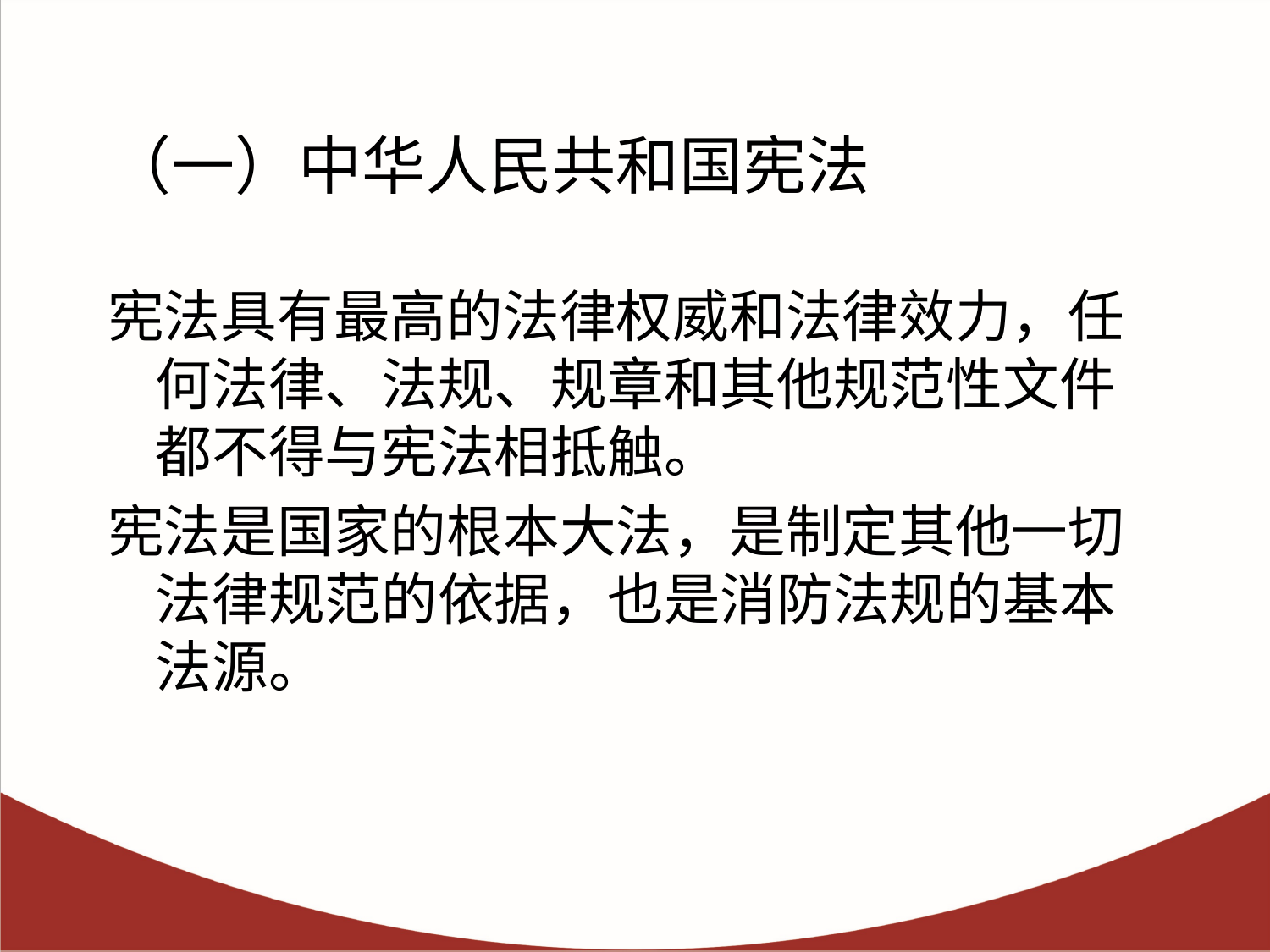

# （一）中华人民共和国宪法
宪法具有最高的法律权威和法律效力，任何法律、法规、规章和其他规范性文件都不得与宪法相抵触。
宪法是国家的根本大法，是制定其他一切法律规范的依据，也是消防法规的基本法源。